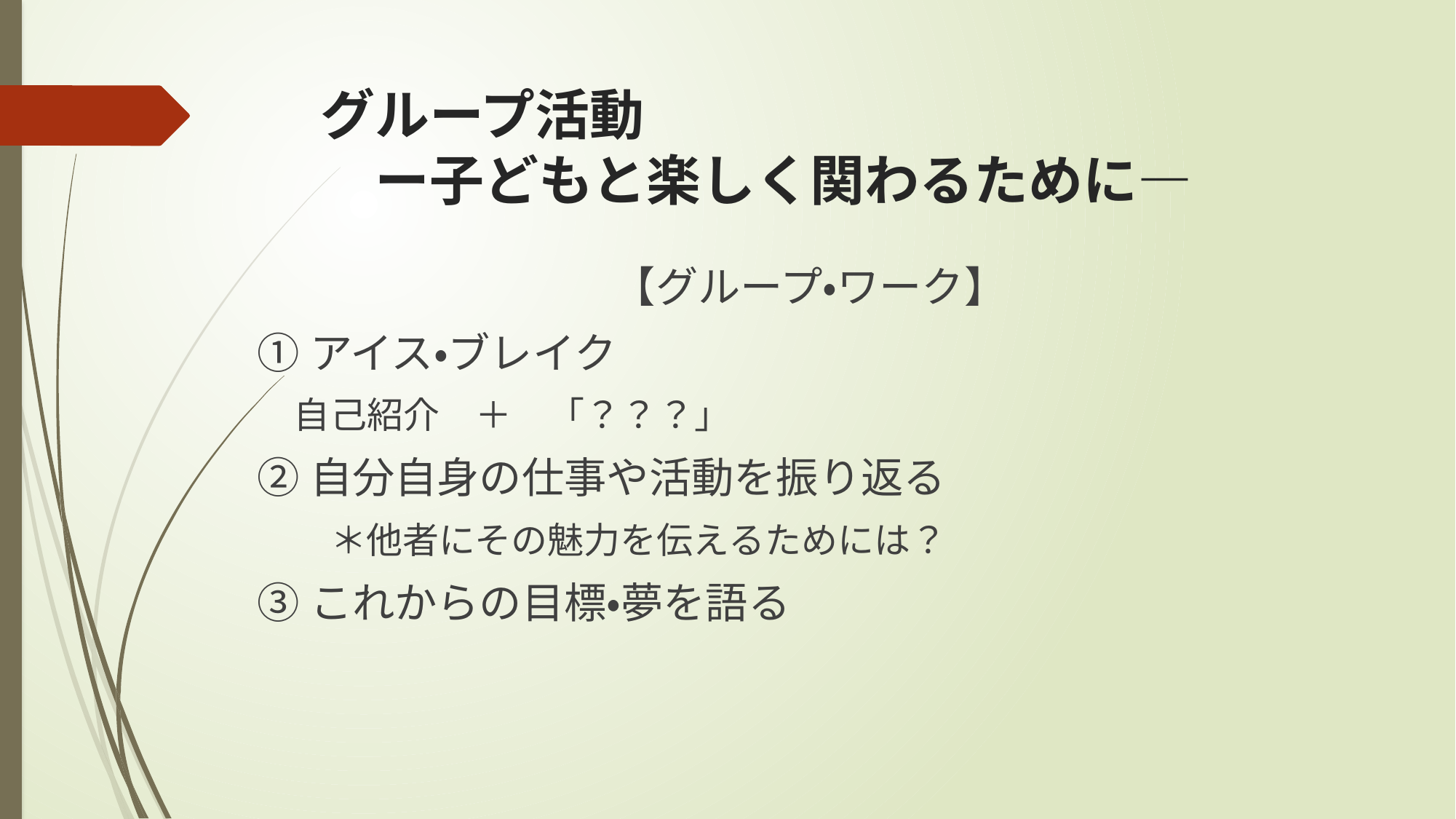

# グループ活動 　ー子どもと楽しく関わるために―
【グループ・ワーク】
①アイス・ブレイク
　自己紹介　＋　「？？？」
②自分自身の仕事や活動を振り返る
　　＊他者にその魅力を伝えるためには？
③これからの目標・夢を語る